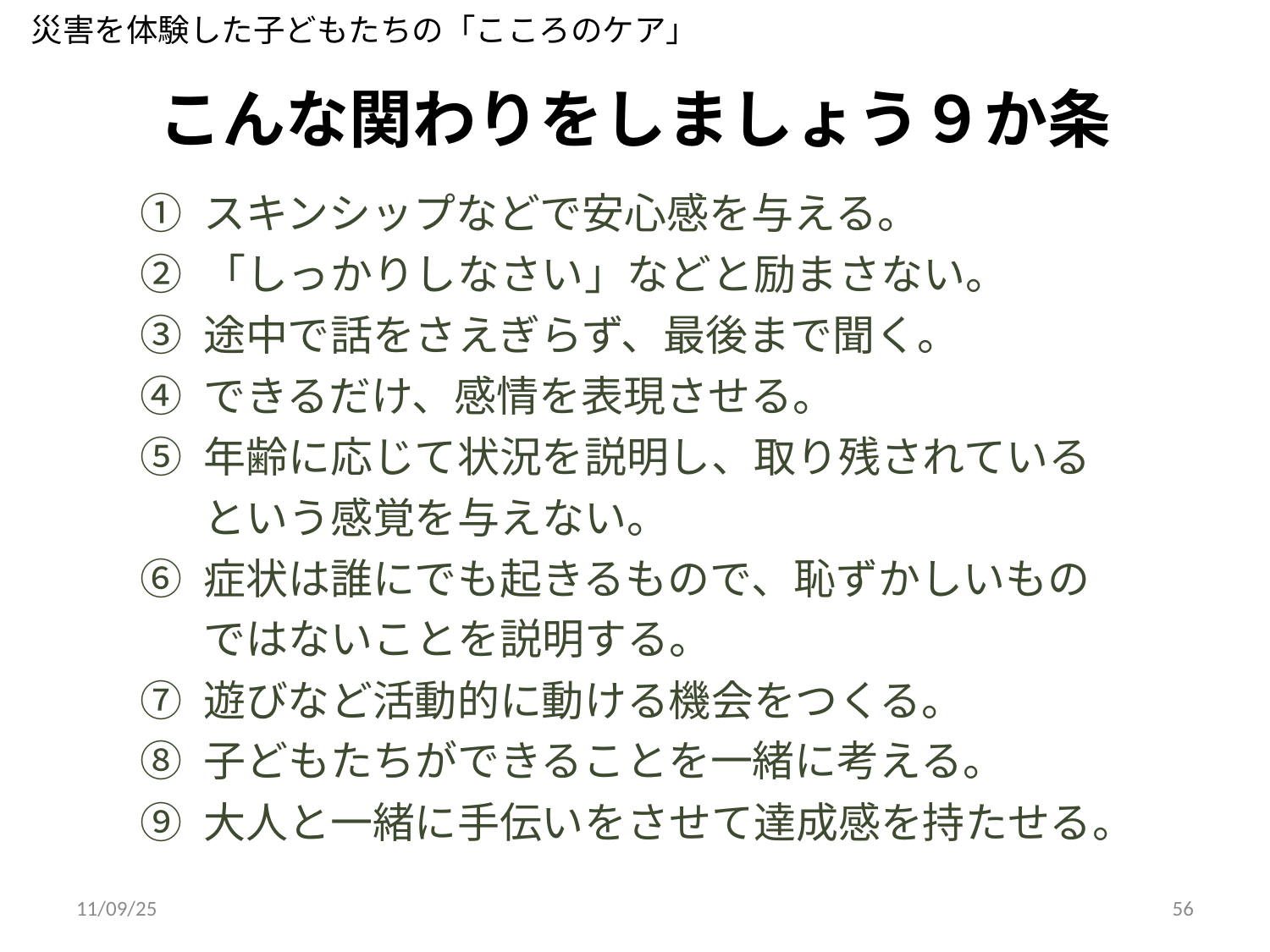

災害を体験した子どもたちの「こころのケア」
# こんな関わりをしましょう９か条
スキンシップなどで安心感を与える。
「しっかりしなさい」などと励まさない。
途中で話をさえぎらず、最後まで聞く。
できるだけ、感情を表現させる。
年齢に応じて状況を説明し、取り残されているという感覚を与えない。
症状は誰にでも起きるもので、恥ずかしいものではないことを説明する。
遊びなど活動的に動ける機会をつくる。
子どもたちができることを一緒に考える。
大人と一緒に手伝いをさせて達成感を持たせる。

11/09/25
56